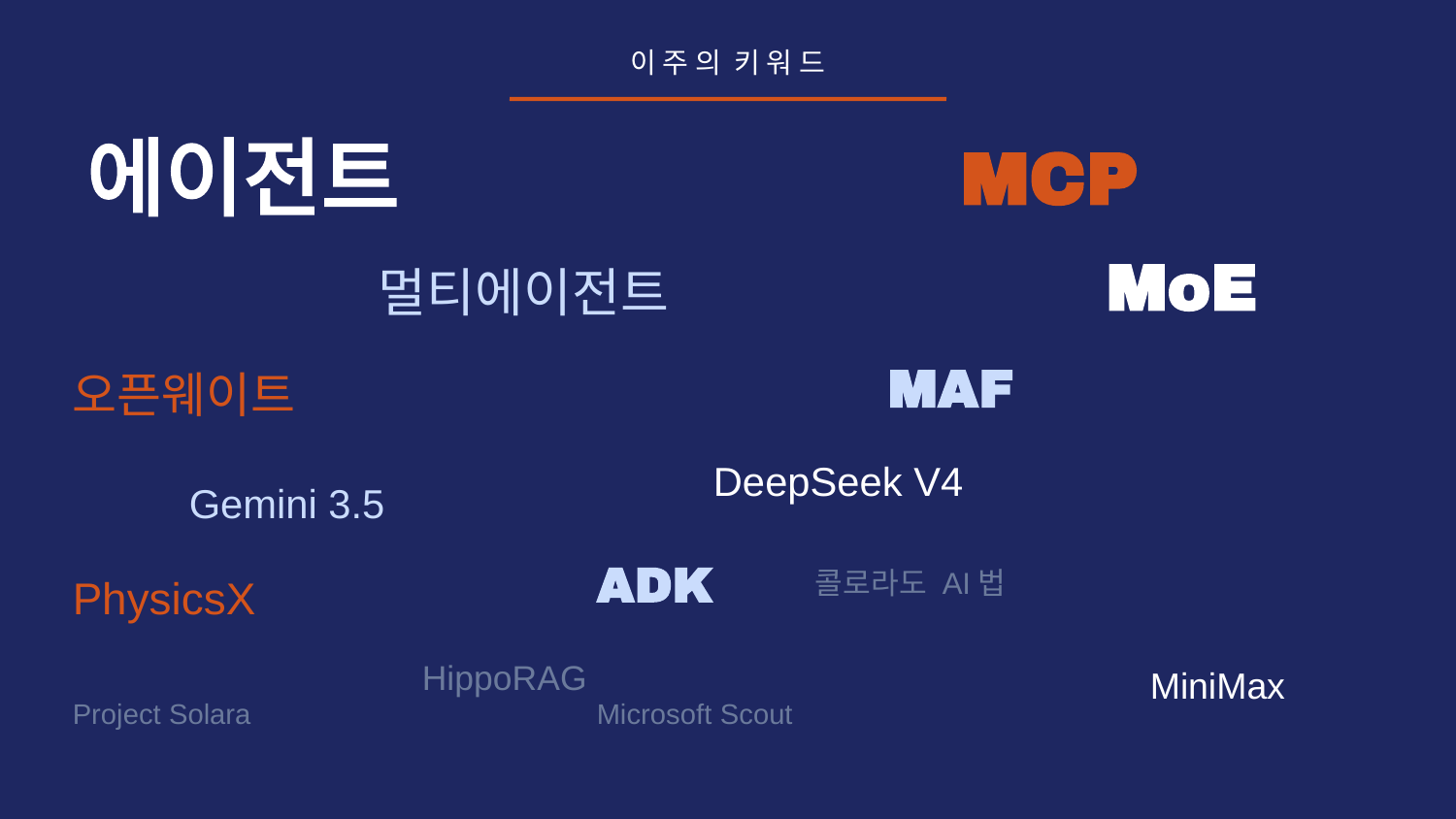

이 주 의  키 워 드

에이전트
MCP
MoE
멀티에이전트
MAF
오픈웨이트
DeepSeek V4
Gemini 3.5
ADK
콜로라도 AI법
PhysicsX
HippoRAG
MiniMax
Project Solara
Microsoft Scout